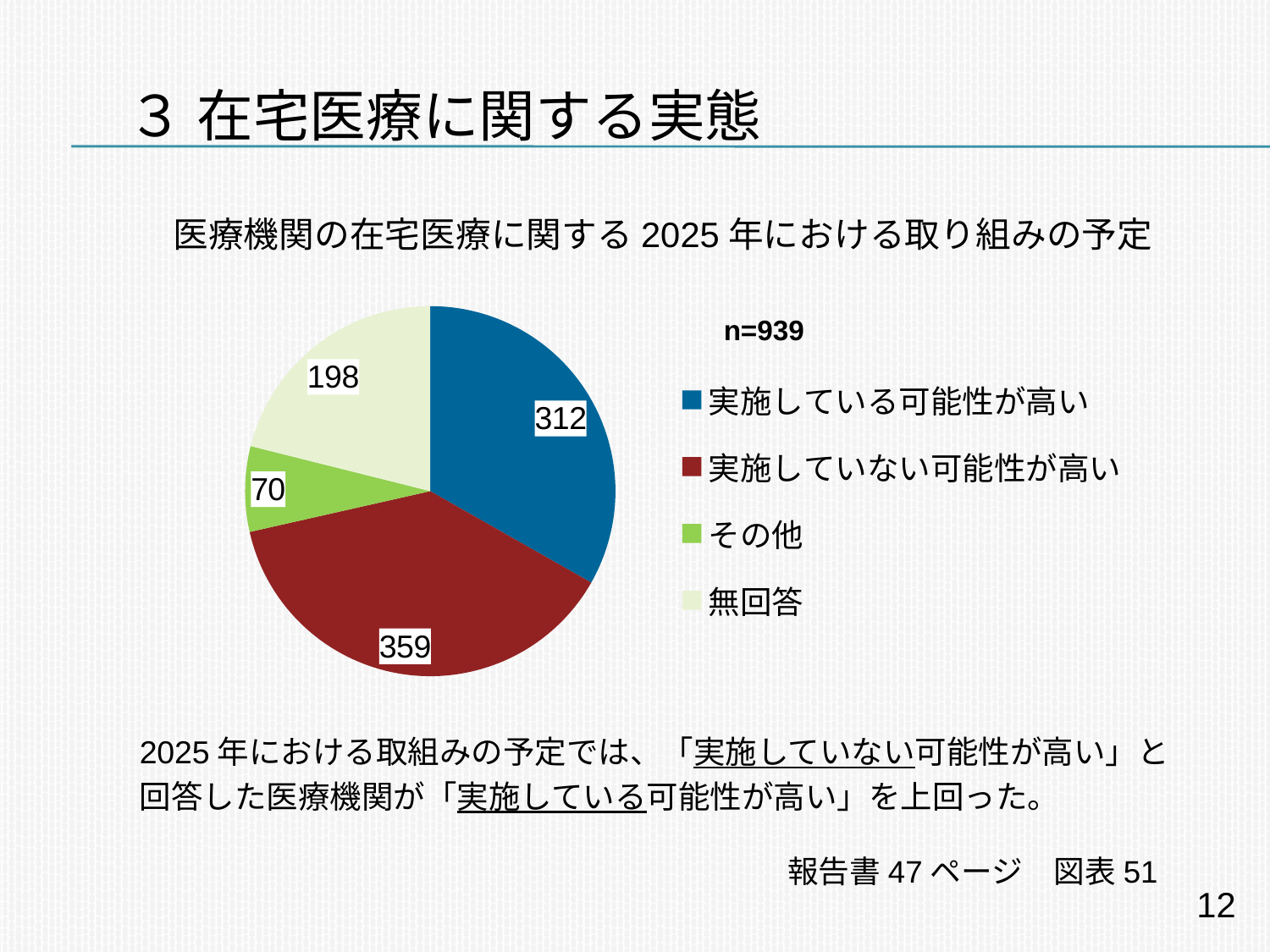

# ３ 在宅医療に関する実態
　　医療機関の在宅医療に関する2025年における取り組みの予定

### Chart

| Category | 合計 |
|---|---|
| 実施している可能性が高い | 312.0 |
| 実施していない可能性が高い | 359.0 |
| その他 | 70.0 |
| 無回答 | 198.0 |
n=939
2025年における取組みの予定では、「実施していない可能性が高い」と
回答した医療機関が「実施している可能性が高い」を上回った。
報告書47ページ　図表51
12